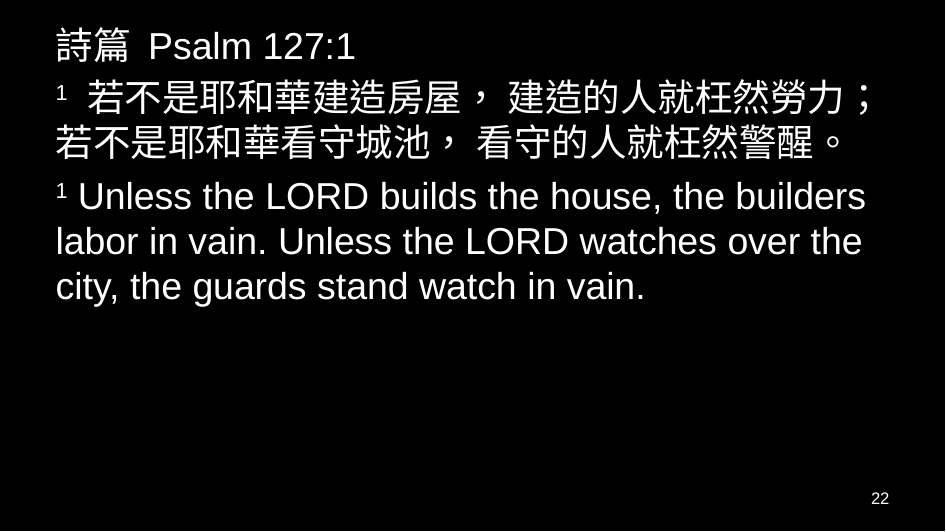

詩篇 Psalm 127:1
1 若不是耶和華建造房屋， 建造的人就枉然勞力； 若不是耶和華看守城池， 看守的人就枉然警醒。
1 Unless the Lord builds the house, the builders labor in vain. Unless the Lord watches over the city, the guards stand watch in vain.

22